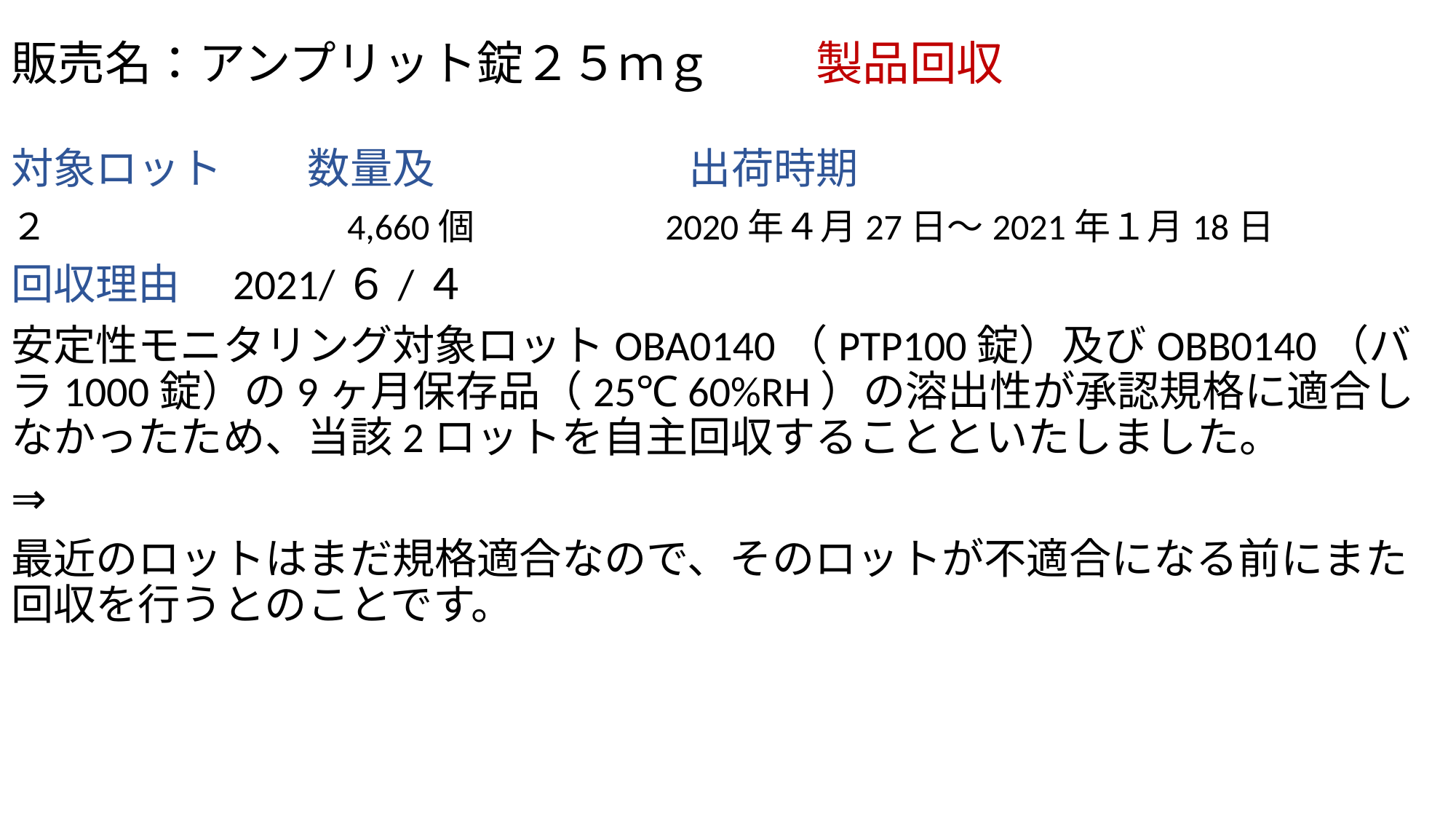

# 販売名：アンプリット錠２５ｍｇ 　　製品回収
対象ロット　　数量及　　　　　　出荷時期
２　　　　　　　　4,660個　　　　　2020年４月27日～2021年１月18日
回収理由　2021/６/４
安定性モニタリング対象ロットOBA0140（PTP100錠）及びOBB0140（バラ1000錠）の9ヶ月保存品（25℃ 60%RH）の溶出性が承認規格に適合しなかったため、当該2ロットを自主回収することといたしました。
⇒
最近のロットはまだ規格適合なので、そのロットが不適合になる前にまた回収を行うとのことです。